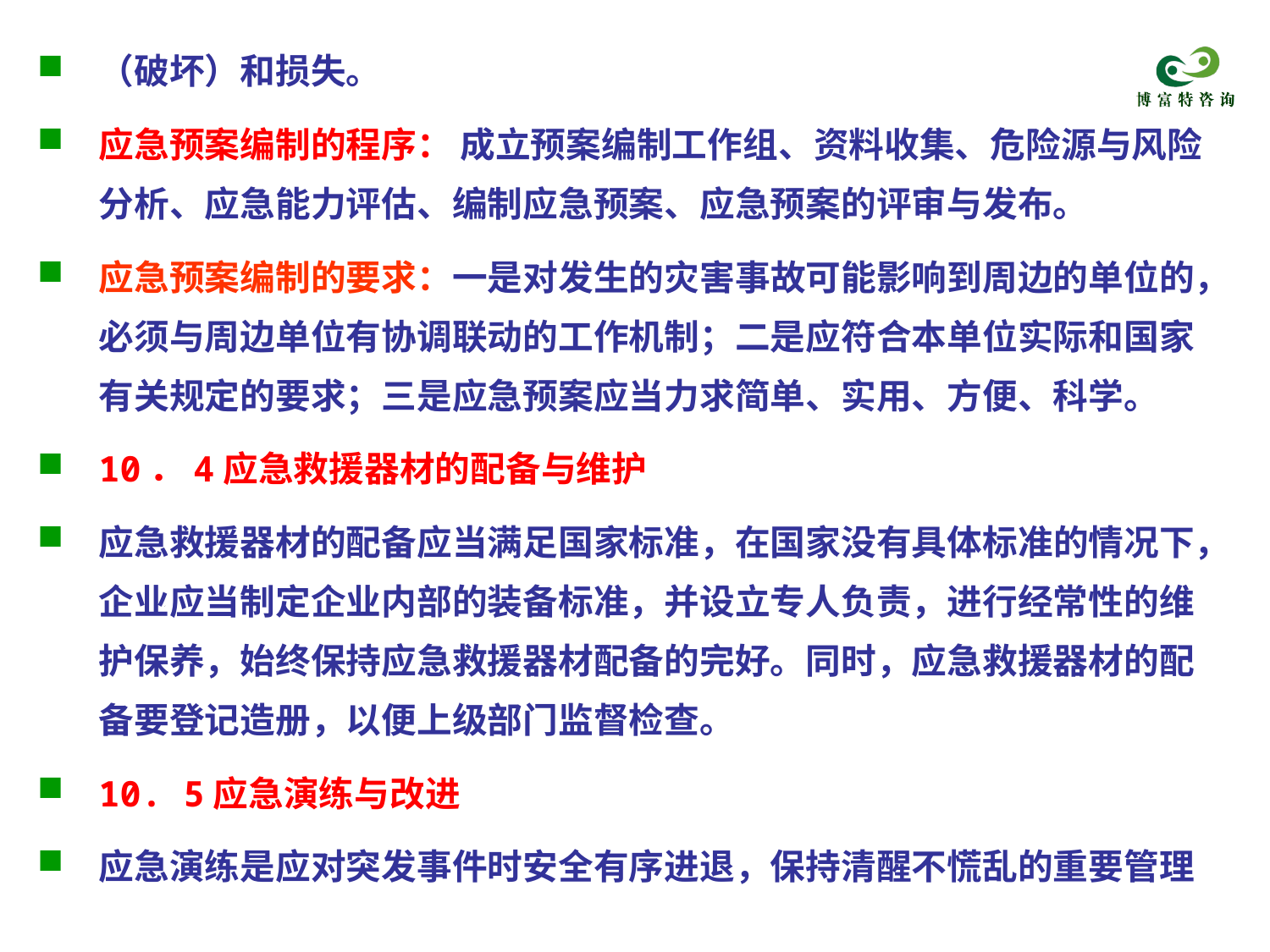

（破坏）和损失。
应急预案编制的程序： 成立预案编制工作组、资料收集、危险源与风险分析、应急能力评估、编制应急预案、应急预案的评审与发布。
应急预案编制的要求：一是对发生的灾害事故可能影响到周边的单位的，必须与周边单位有协调联动的工作机制；二是应符合本单位实际和国家有关规定的要求；三是应急预案应当力求简单、实用、方便、科学。
10．4应急救援器材的配备与维护
应急救援器材的配备应当满足国家标准，在国家没有具体标准的情况下，企业应当制定企业内部的装备标准，并设立专人负责，进行经常性的维护保养，始终保持应急救援器材配备的完好。同时，应急救援器材的配备要登记造册，以便上级部门监督检查。
10. 5应急演练与改进
应急演练是应对突发事件时安全有序进退，保持清醒不慌乱的重要管理